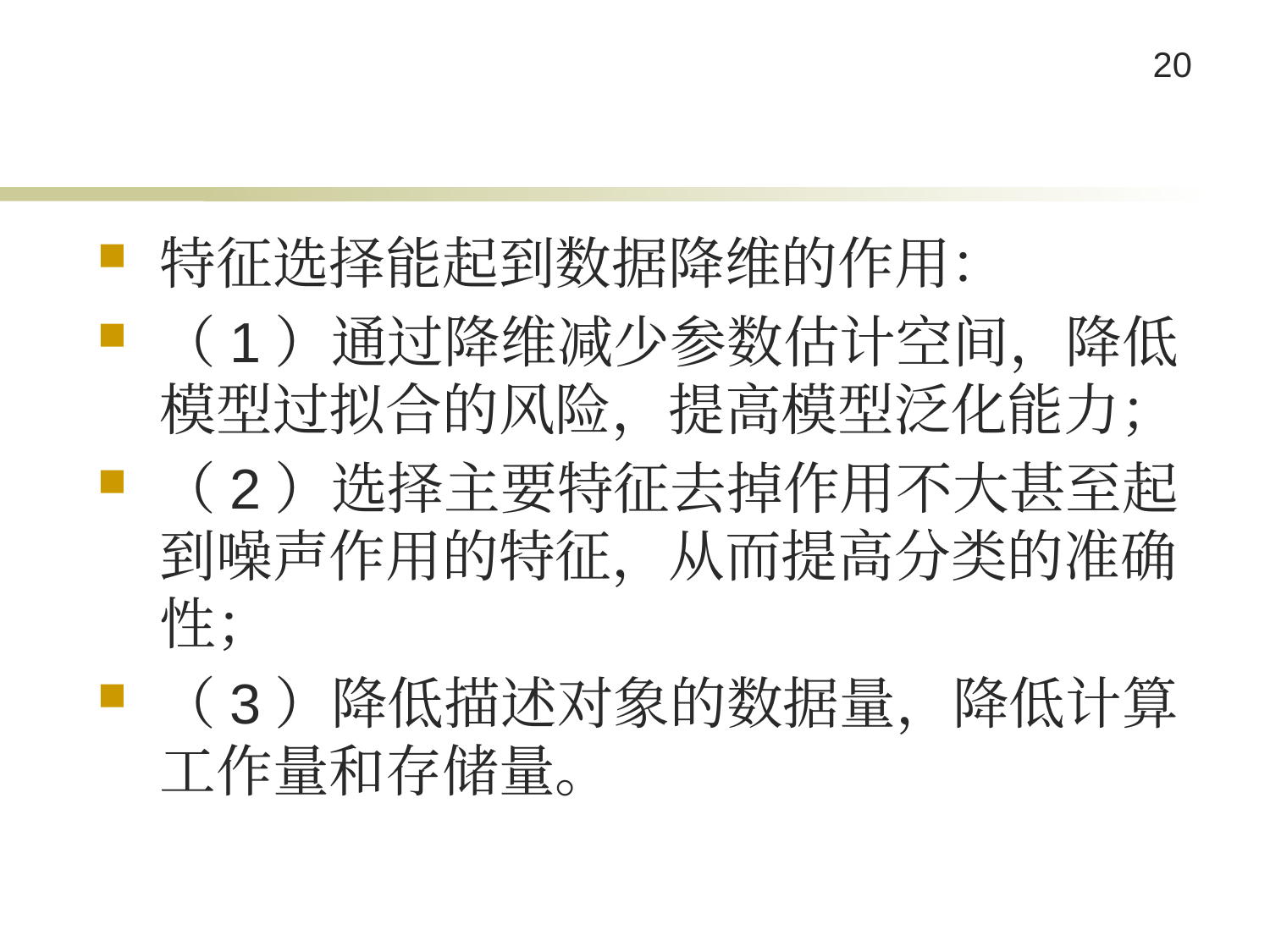

#
特征选择能起到数据降维的作用：
（1）通过降维减少参数估计空间，降低模型过拟合的风险，提高模型泛化能力；
（2）选择主要特征去掉作用不大甚至起到噪声作用的特征，从而提高分类的准确性；
（3）降低描述对象的数据量，降低计算工作量和存储量。